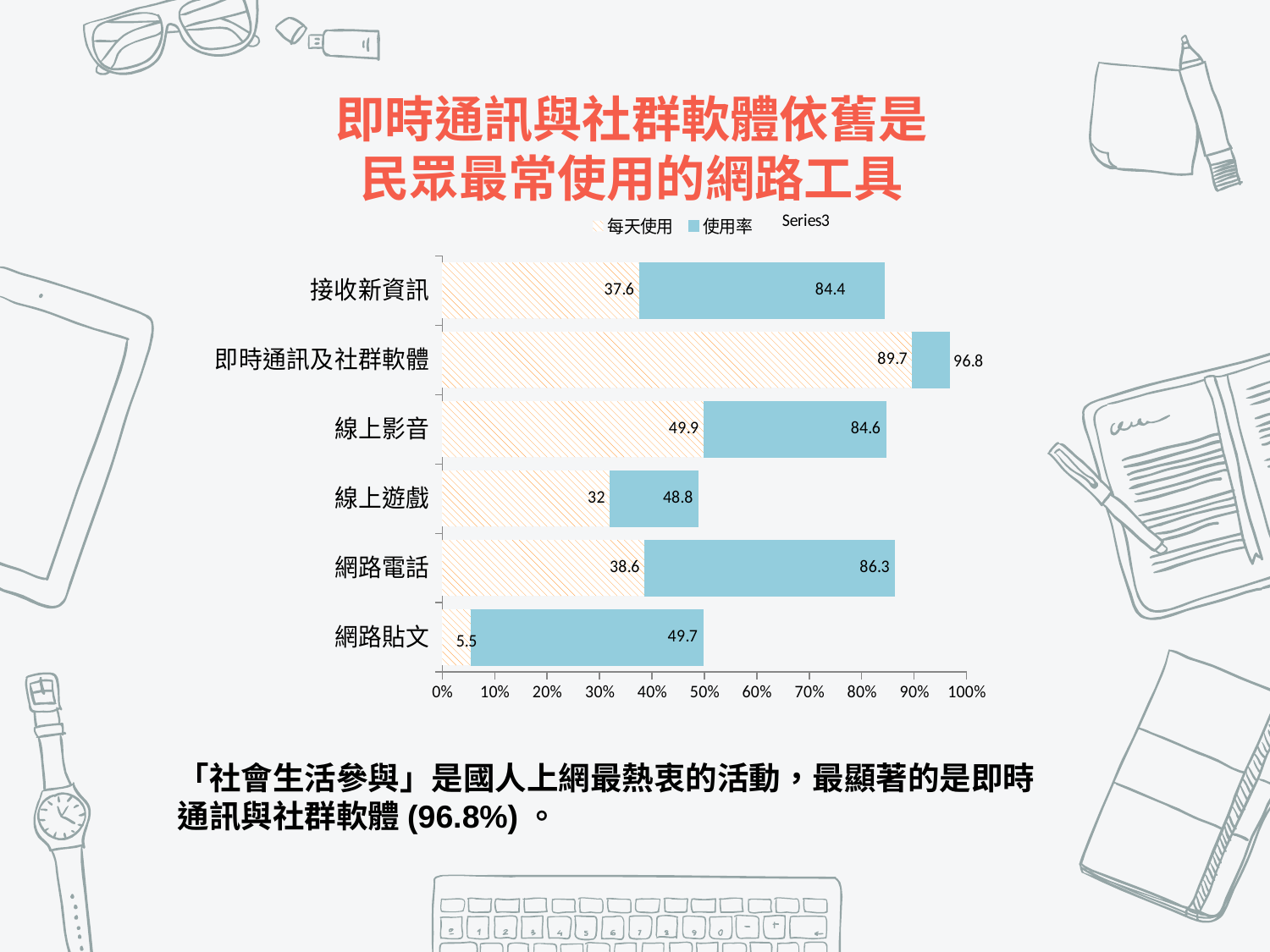

即時通訊與社群軟體依舊是
民眾最常使用的網路工具

### Chart

| Category | 每天使用 | 使用率 |  |
|---|---|---|---|
| 網路貼文 | 5.5 | 44.2 | 50.3 |
| 網路電話 | 38.6 | 47.699999999999996 | 13.700000000000003 |
| 線上遊戲 | 32.0 | 16.799999999999997 | 51.2 |
| 線上影音 | 49.9 | 34.699999999999996 | 15.400000000000006 |
| 即時通訊及社群軟體 | 89.7 | 7.099999999999994 | 3.200000000000003 |
| 接收新資訊 | 37.6 | 46.800000000000004 | 15.599999999999994 |
「社會生活參與」是國人上網最熱衷的活動，最顯著的是即時通訊與社群軟體(96.8%)。